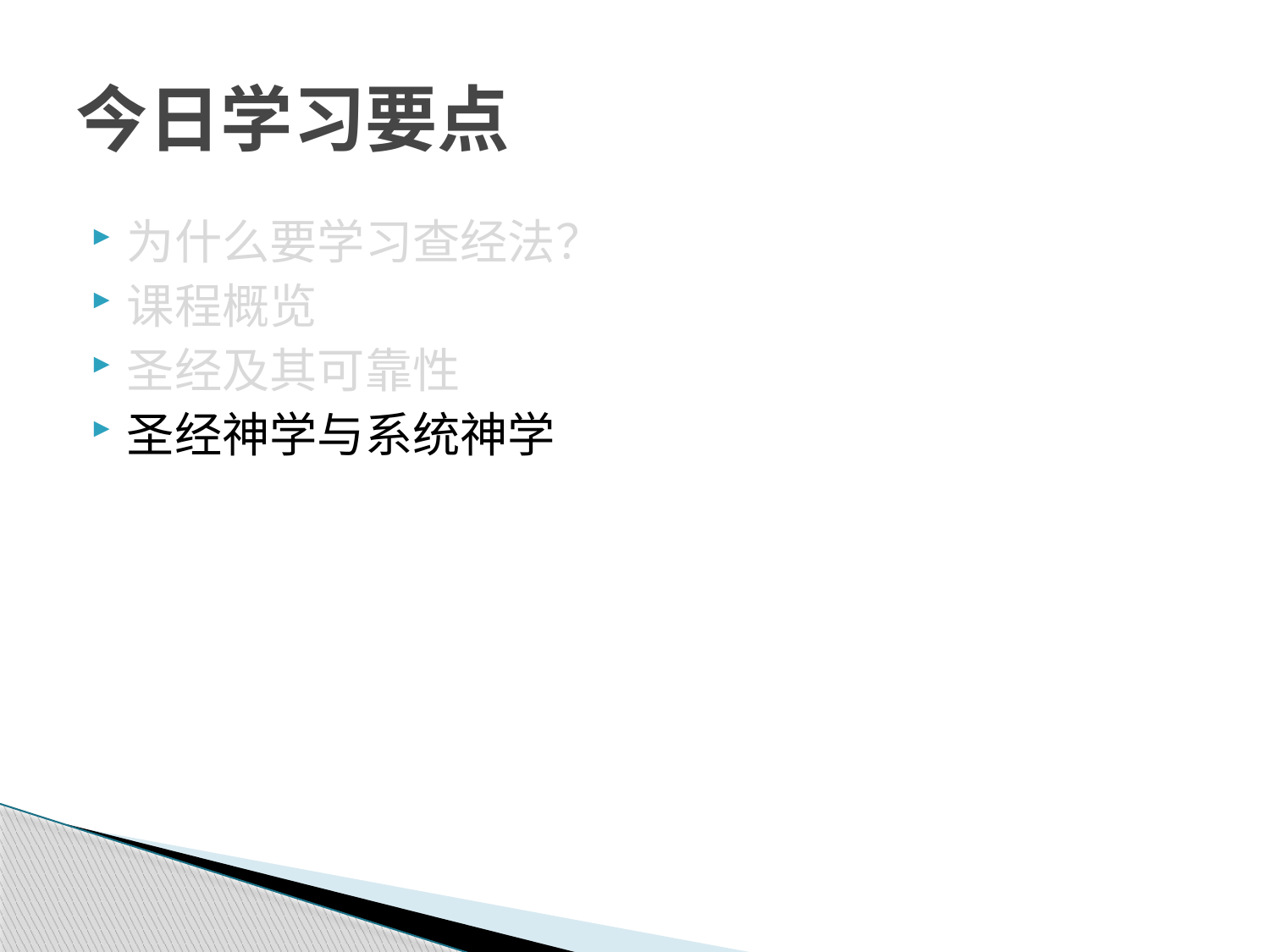

# 今日学习要点
为什么要学习查经法？
课程概览
圣经及其可靠性
圣经神学与系统神学